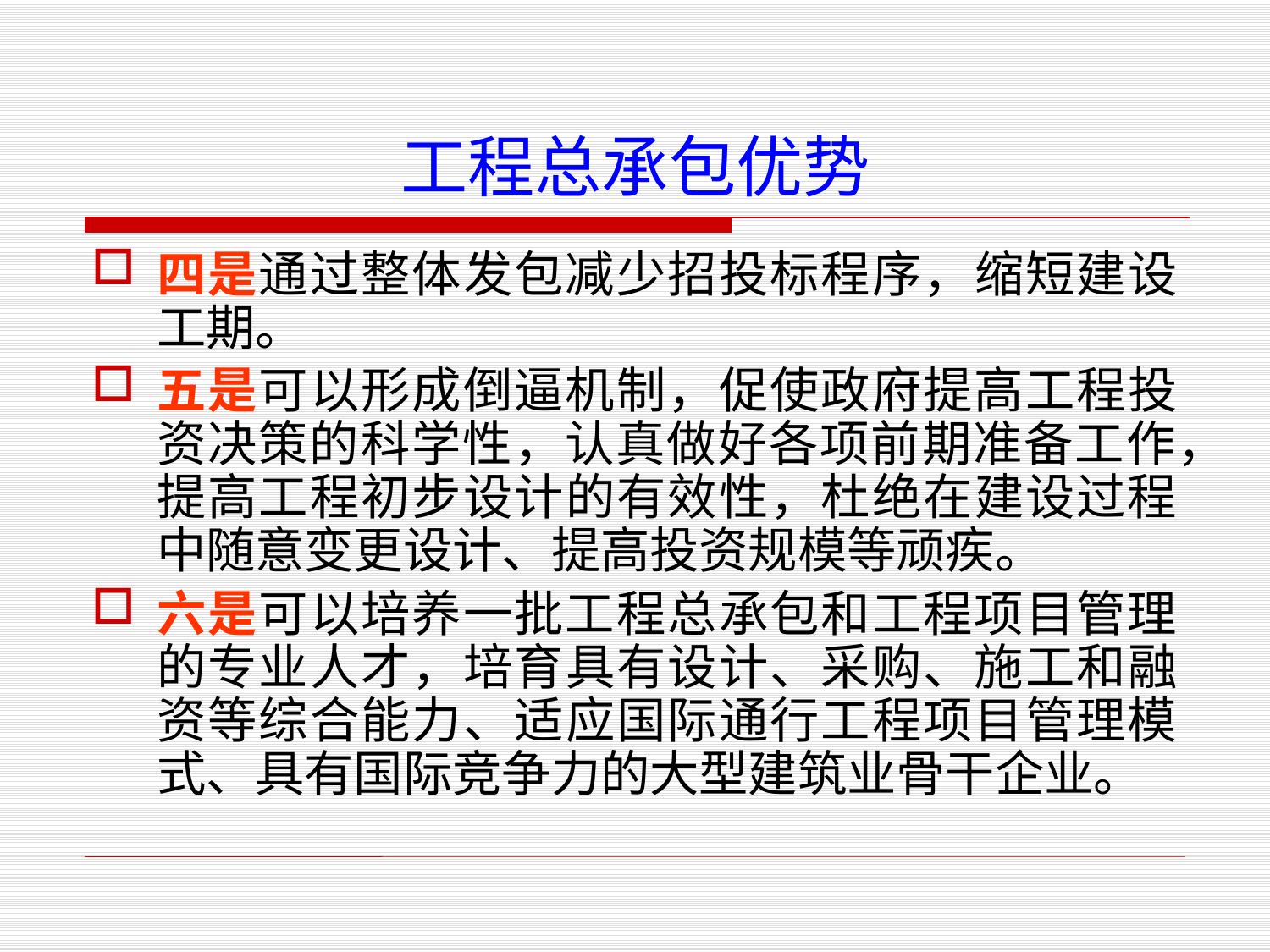

# 工程总承包优势
四是通过整体发包减少招投标程序，缩短建设工期。
五是可以形成倒逼机制，促使政府提高工程投资决策的科学性，认真做好各项前期准备工作，提高工程初步设计的有效性，杜绝在建设过程中随意变更设计、提高投资规模等顽疾。
六是可以培养一批工程总承包和工程项目管理的专业人才，培育具有设计、采购、施工和融资等综合能力、适应国际通行工程项目管理模式、具有国际竞争力的大型建筑业骨干企业。